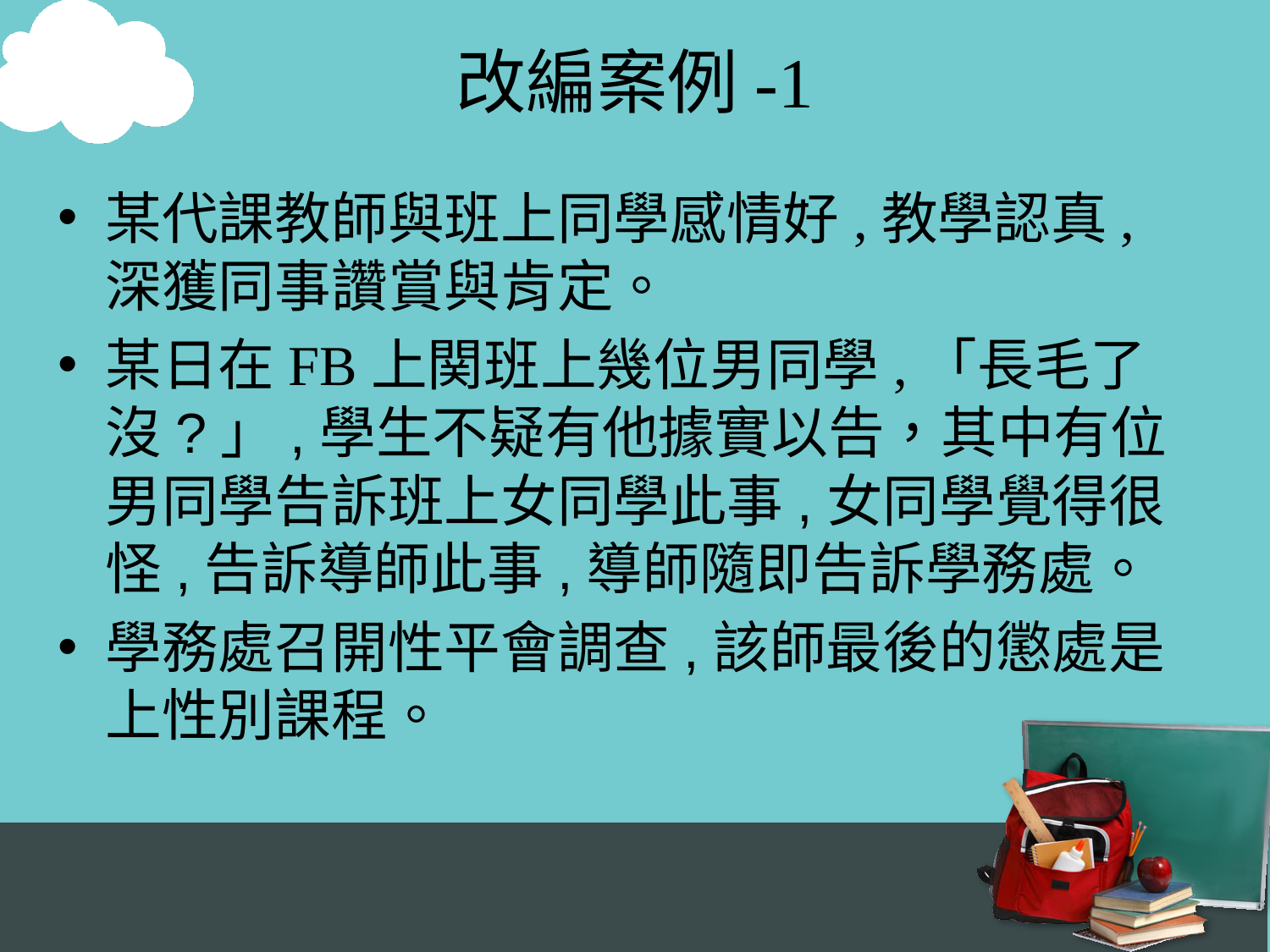

# 改編案例-1
某代課教師與班上同學感情好,教學認真,深獲同事讚賞與肯定。
某日在FB上関班上幾位男同學,「長毛了沒?」,學生不疑有他據實以告，其中有位男同學告訴班上女同學此事,女同學覺得很怪,告訴導師此事,導師隨即告訴學務處。
學務處召開性平會調查,該師最後的懲處是上性別課程。